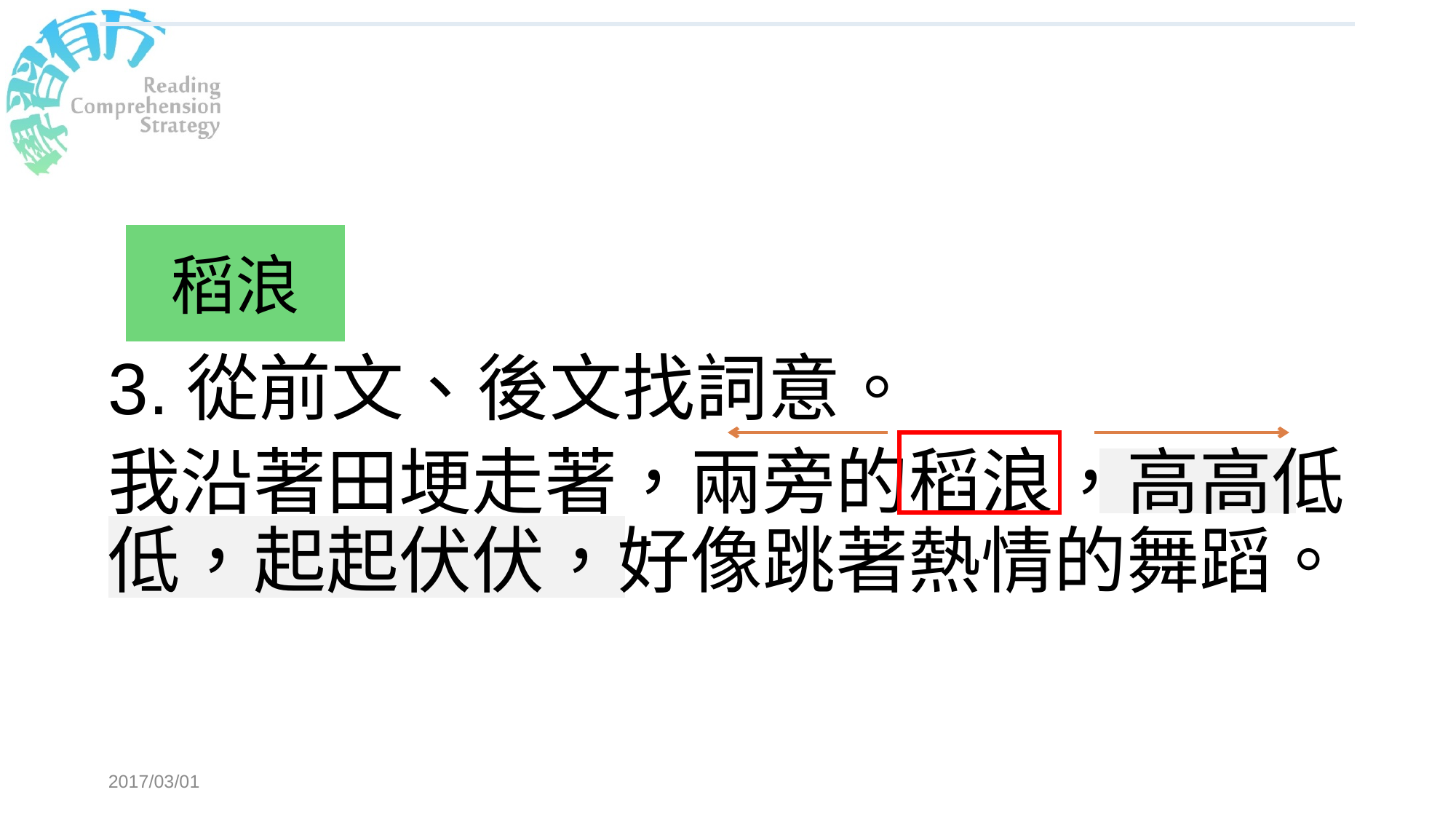

#

3.從前文、後文找詞意。
我沿著田埂走著，兩旁的稻浪，高高低低，起起伏伏，好像跳著熱情的舞蹈。

稻浪

2017/03/01